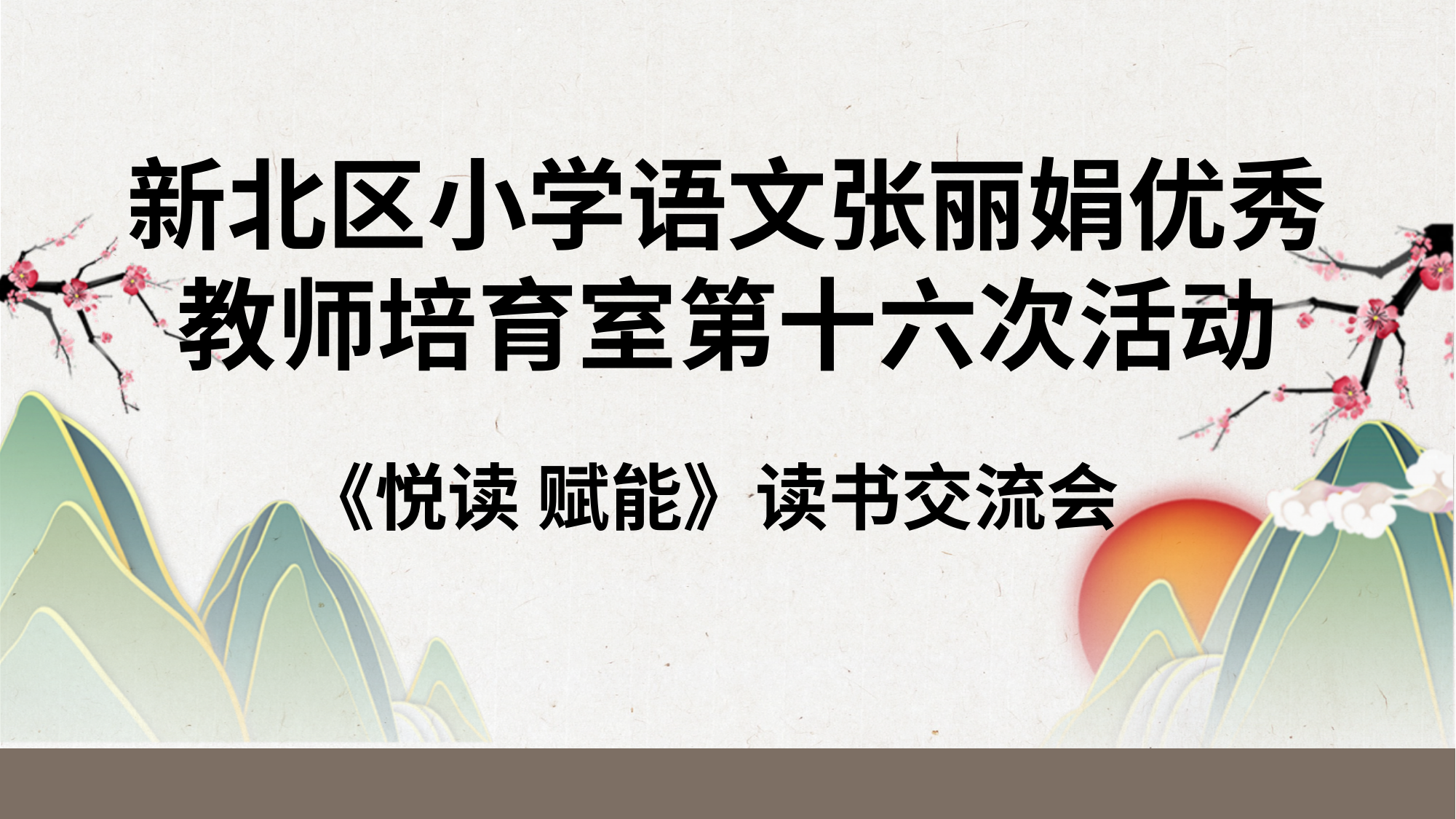

新北区小学语文张丽娟优秀
教师培育室第十六次活动
《悦读 赋能》读书交流会